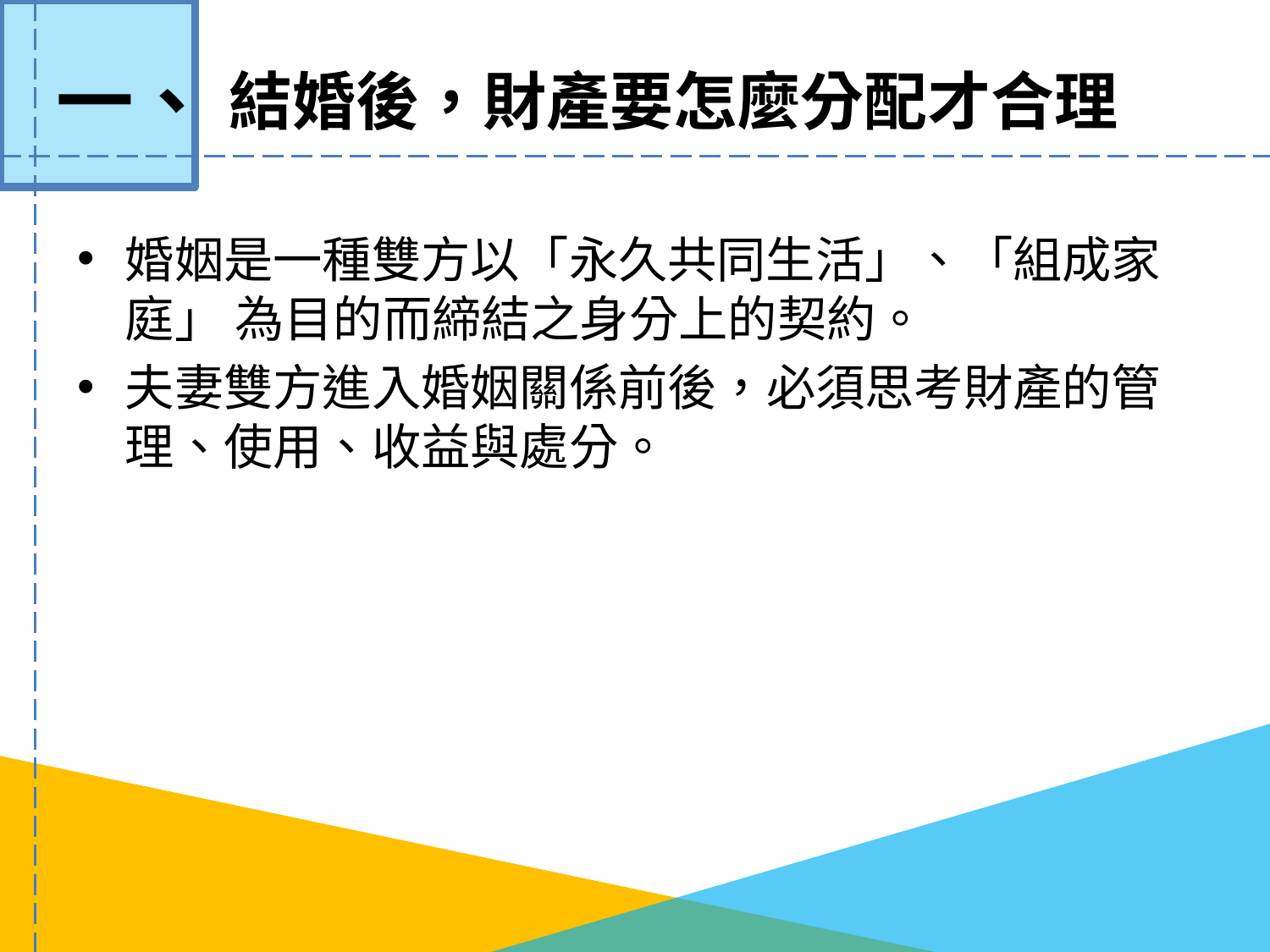

# 結婚後，財產要怎麼分配才合理
一、
婚姻是一種雙方以「永久共同生活」、「組成家庭」 為目的而締結之身分上的契約。
夫妻雙方進入婚姻關係前後，必須思考財產的管理、使用、收益與處分。